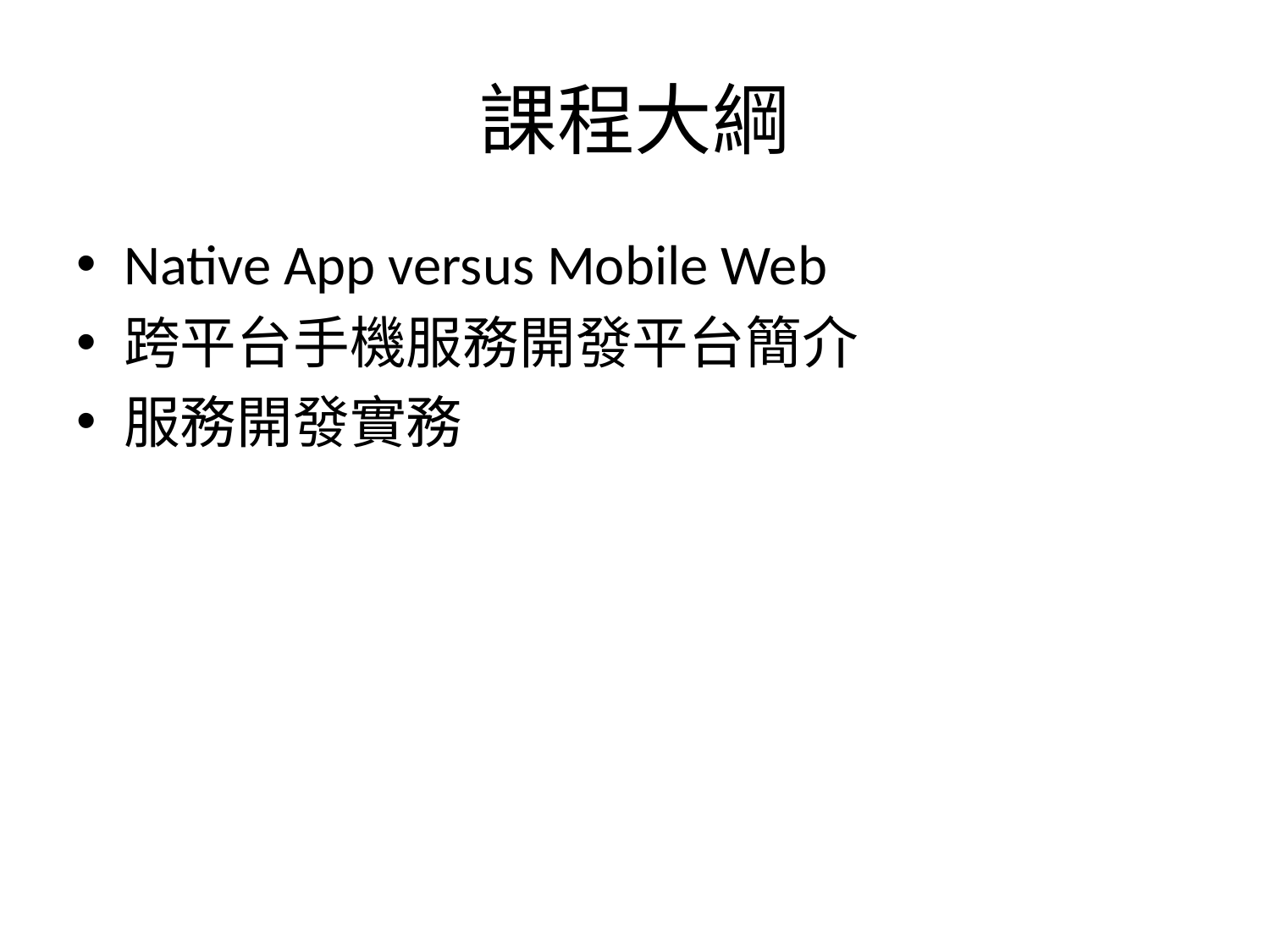

# 課程大綱
Native App versus Mobile Web
跨平台手機服務開發平台簡介
服務開發實務